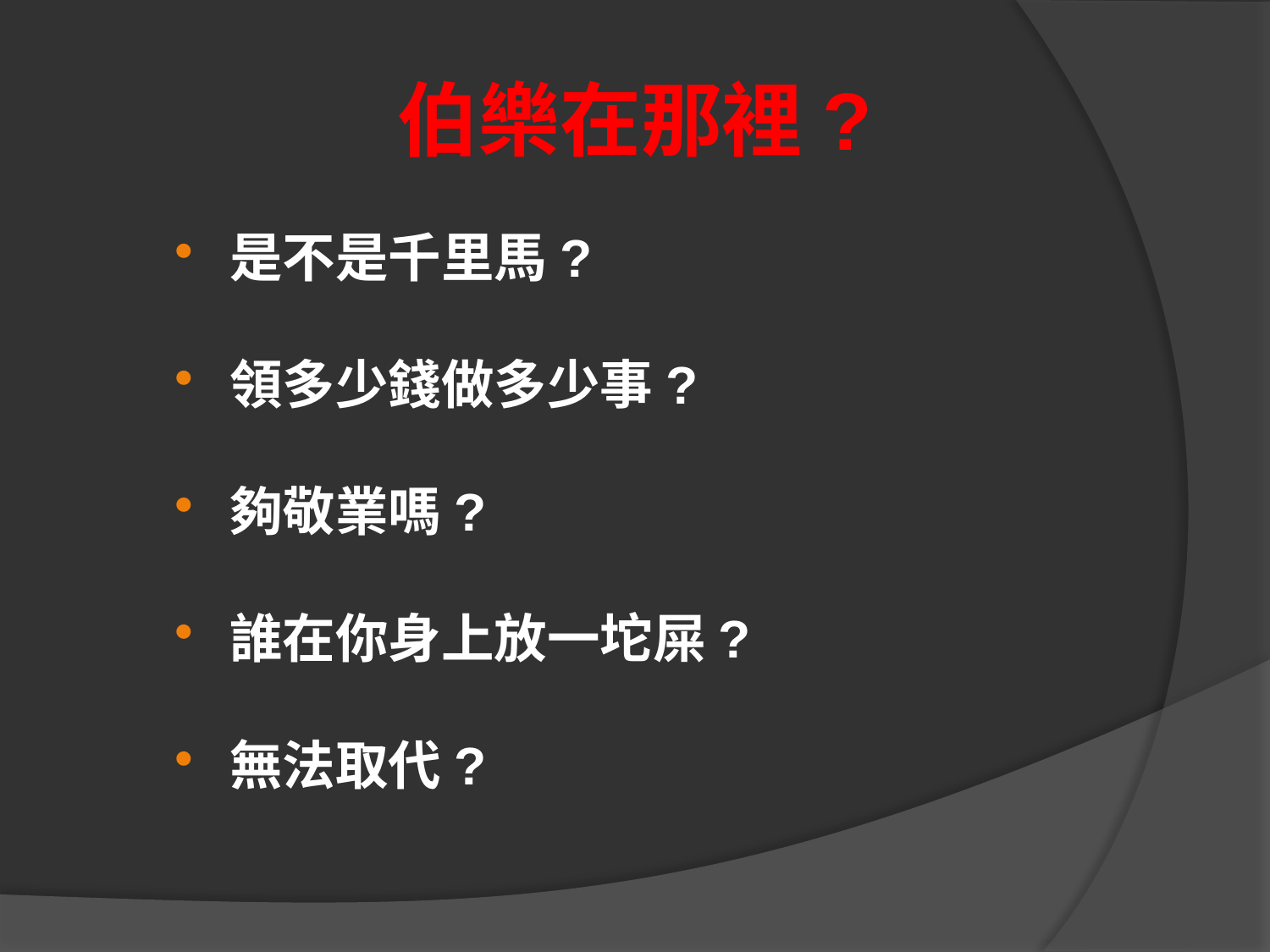

# 伯樂在那裡?
是不是千里馬?

領多少錢做多少事?

夠敬業嗎?

誰在你身上放一坨屎?

無法取代?